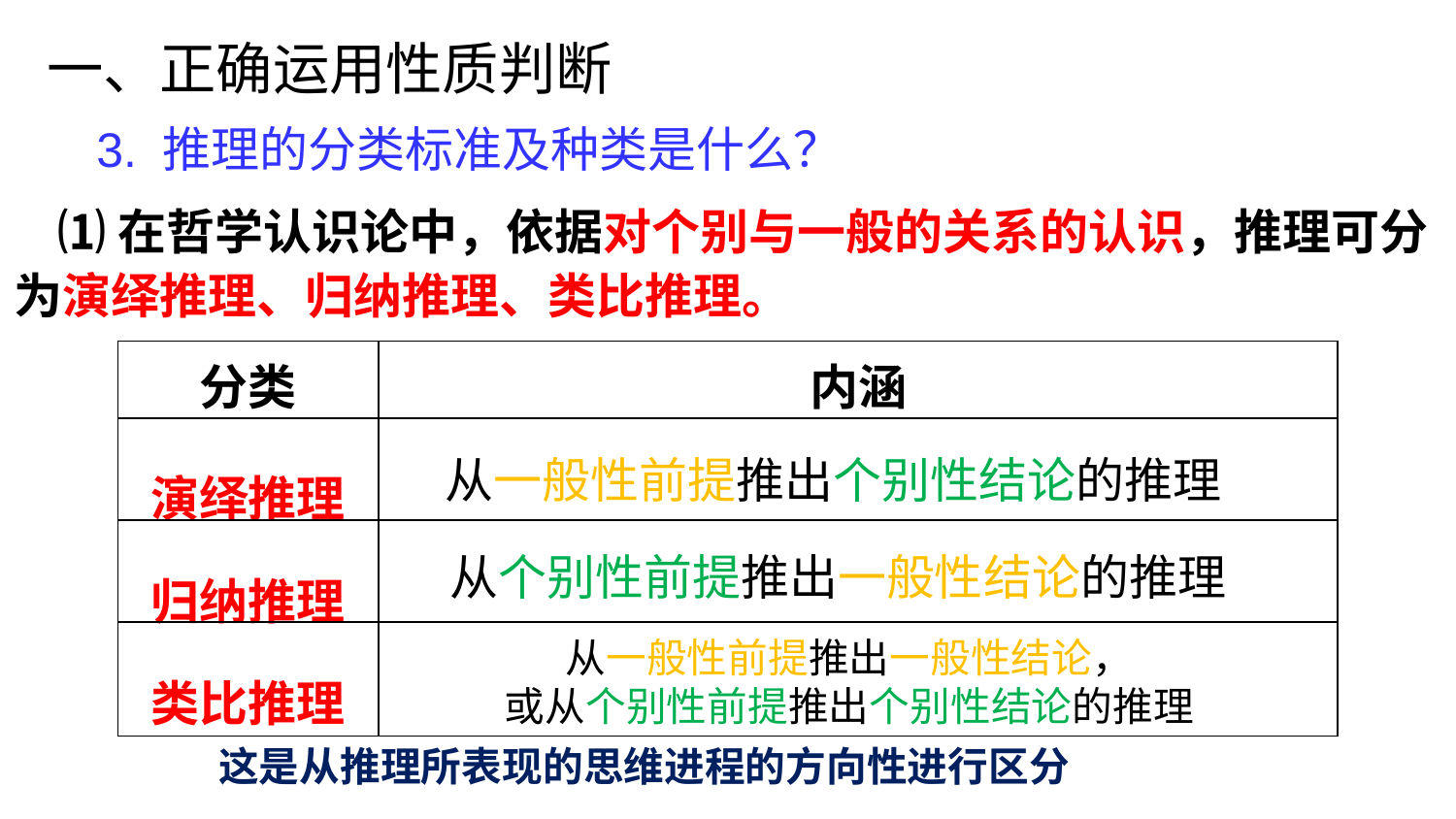

一、正确运用性质判断
3. 推理的分类标准及种类是什么？
    ⑴在哲学认识论中，依据对个别与一般的关系的认识，推理可分为演绎推理、归纳推理、类比推理。
| 分类 | 内涵 |
| --- | --- |
| 演绎推理 |  |
| 归纳推理 |  |
| 类比推理 |  |
从一般性前提推出个别性结论的推理
从个别性前提推出一般性结论的推理
从一般性前提推出一般性结论，
或从个别性前提推出个别性结论的推理
这是从推理所表现的思维进程的方向性进行区分